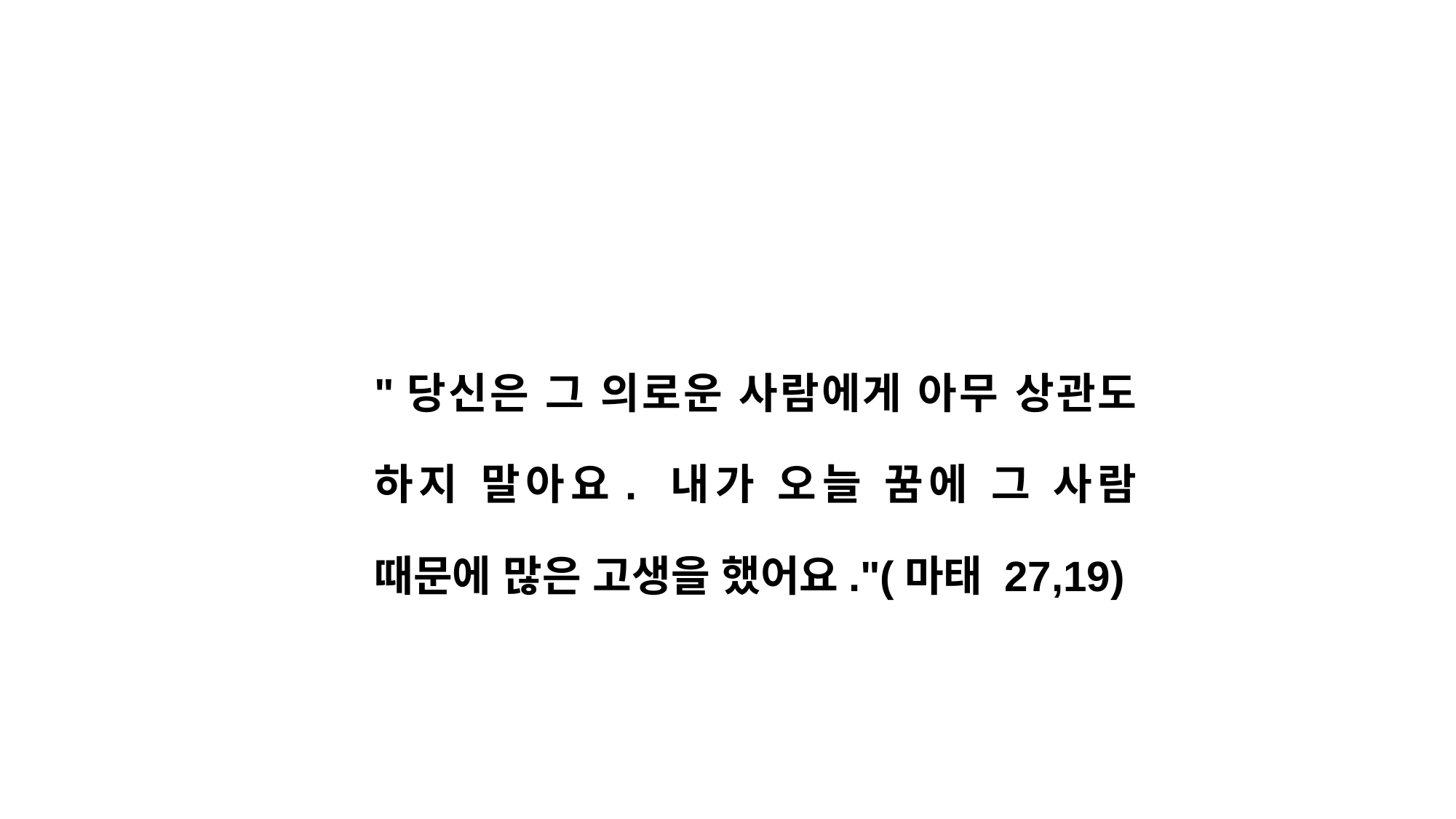

"당신은 그 의로운 사람에게 아무 상관도 하지 말아요. 내가 오늘 꿈에 그 사람 때문에 많은 고생을 했어요."(마태 27,19)